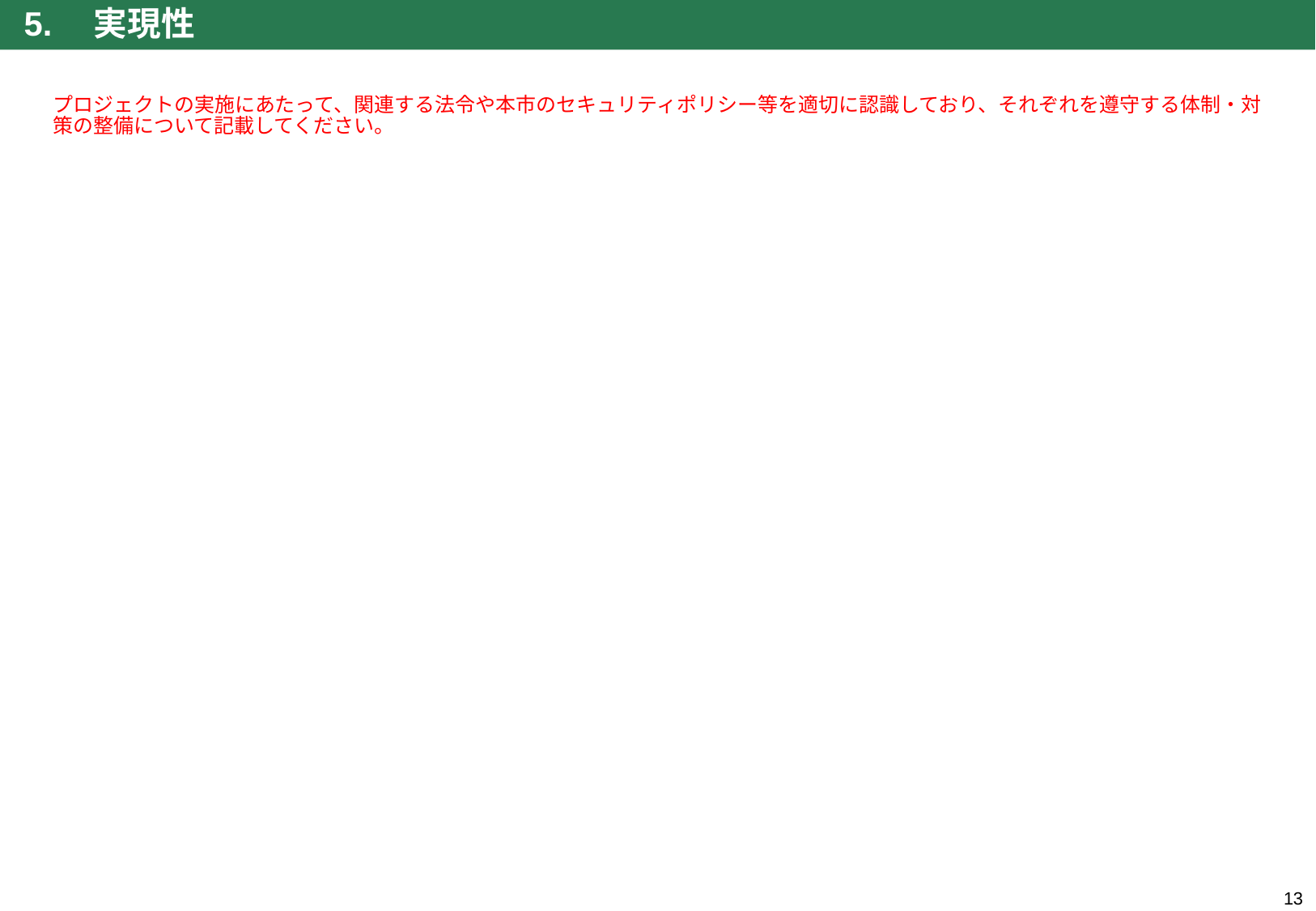

# 5.　実現性
プロジェクトの実施にあたって、関連する法令や本市のセキュリティポリシー等を適切に認識しており、それぞれを遵守する体制・対策の整備について記載してください。

13